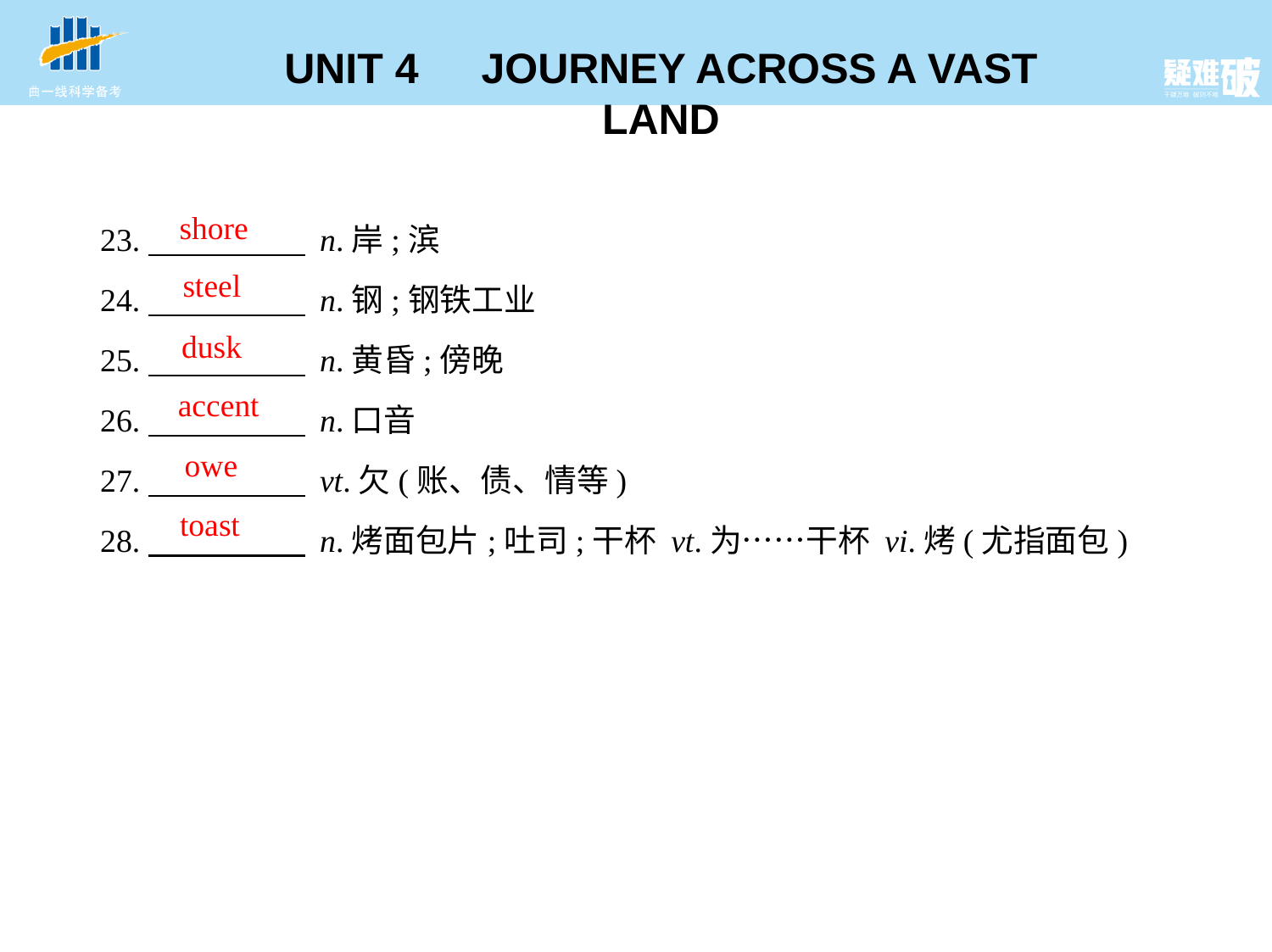

23.　　　　     n.岸;滨
24.　　　　     n.钢;钢铁工业
25.　　　　     n.黄昏;傍晚
26.　　　　     n.口音
27.　　　　     vt.欠(账、债、情等)
28.　　　　     n.烤面包片;吐司;干杯 vt.为……干杯 vi.烤(尤指面包)
shore
steel
dusk
accent
owe
toast